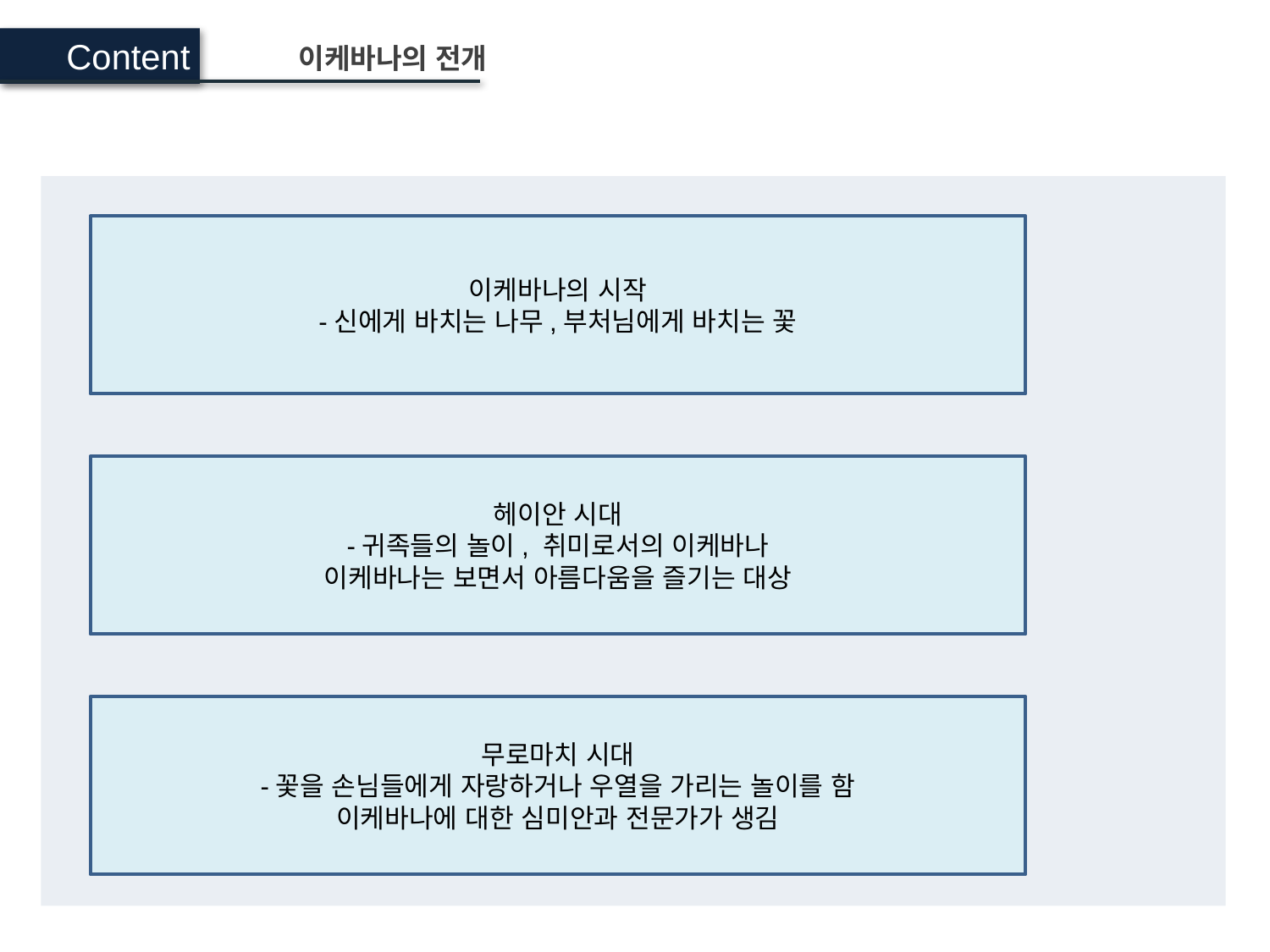

Content
이케바나의 전개

이케바나의 시작
-신에게 바치는 나무,부처님에게 바치는 꽃

헤이안 시대
-귀족들의 놀이, 취미로서의 이케바나
이케바나는 보면서 아름다움을 즐기는 대상
무로마치 시대
-꽃을 손님들에게 자랑하거나 우열을 가리는 놀이를 함
이케바나에 대한 심미안과 전문가가 생김